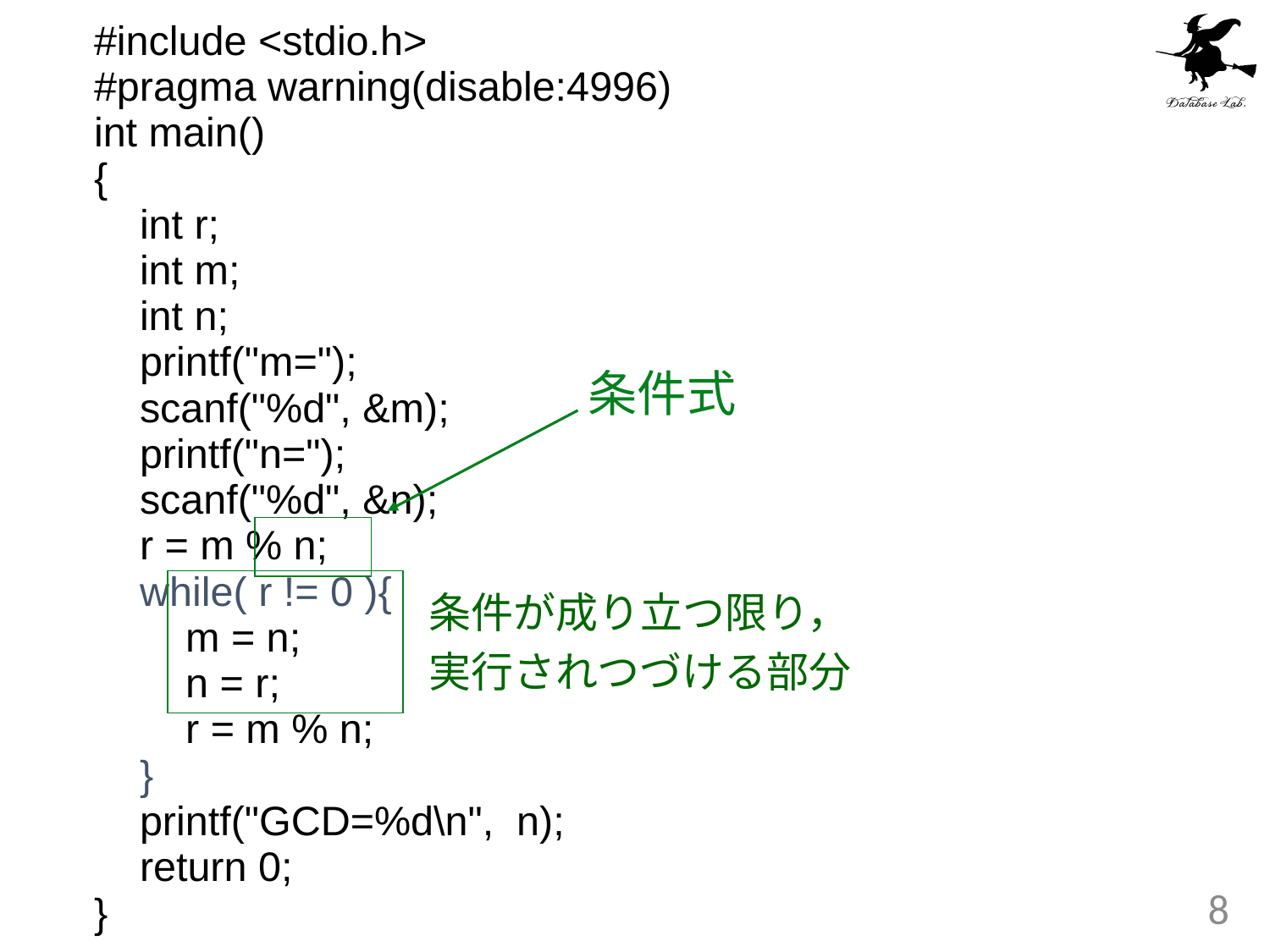

#include <stdio.h>
#pragma warning(disable:4996)
int main()
{
    int r;
    int m;
    int n;
    printf("m=");
    scanf("%d", &m);
    printf("n=");
    scanf("%d", &n);
    r = m % n;
    while( r != 0 ){
        m = n;
        n = r;
        r = m % n;
    }
    printf("GCD=%d\n",  n);
    return 0;
}

条件式

条件が成り立つ限り，
実行されつづける部分
8